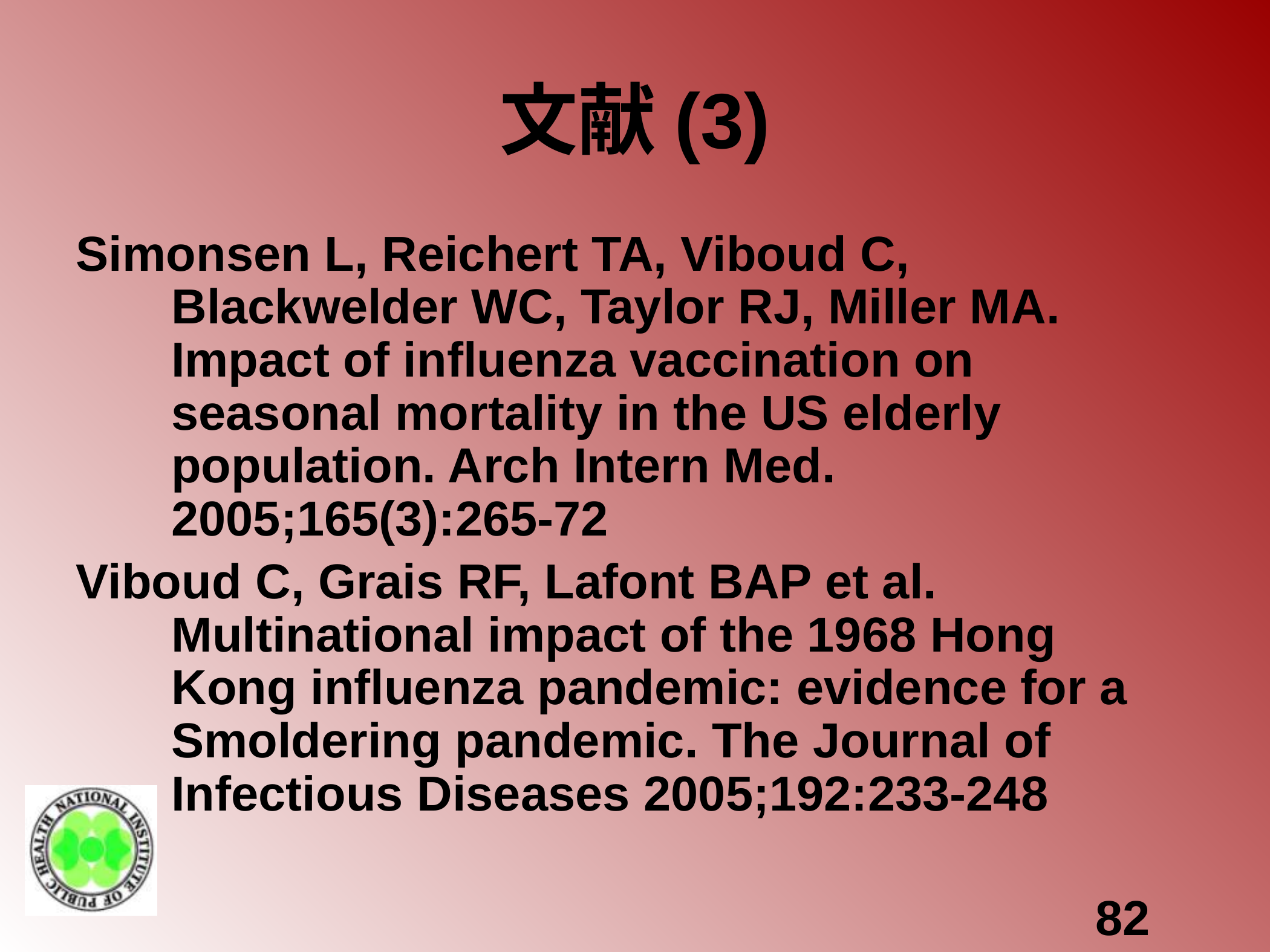

# 文献(3)
Simonsen L, Reichert TA, Viboud C, Blackwelder WC, Taylor RJ, Miller MA. Impact of influenza vaccination on seasonal mortality in the US elderly population. Arch Intern Med. 2005;165(3):265-72
Viboud C, Grais RF, Lafont BAP et al. Multinational impact of the 1968 Hong Kong influenza pandemic: evidence for a Smoldering pandemic. The Journal of Infectious Diseases 2005;192:233-248